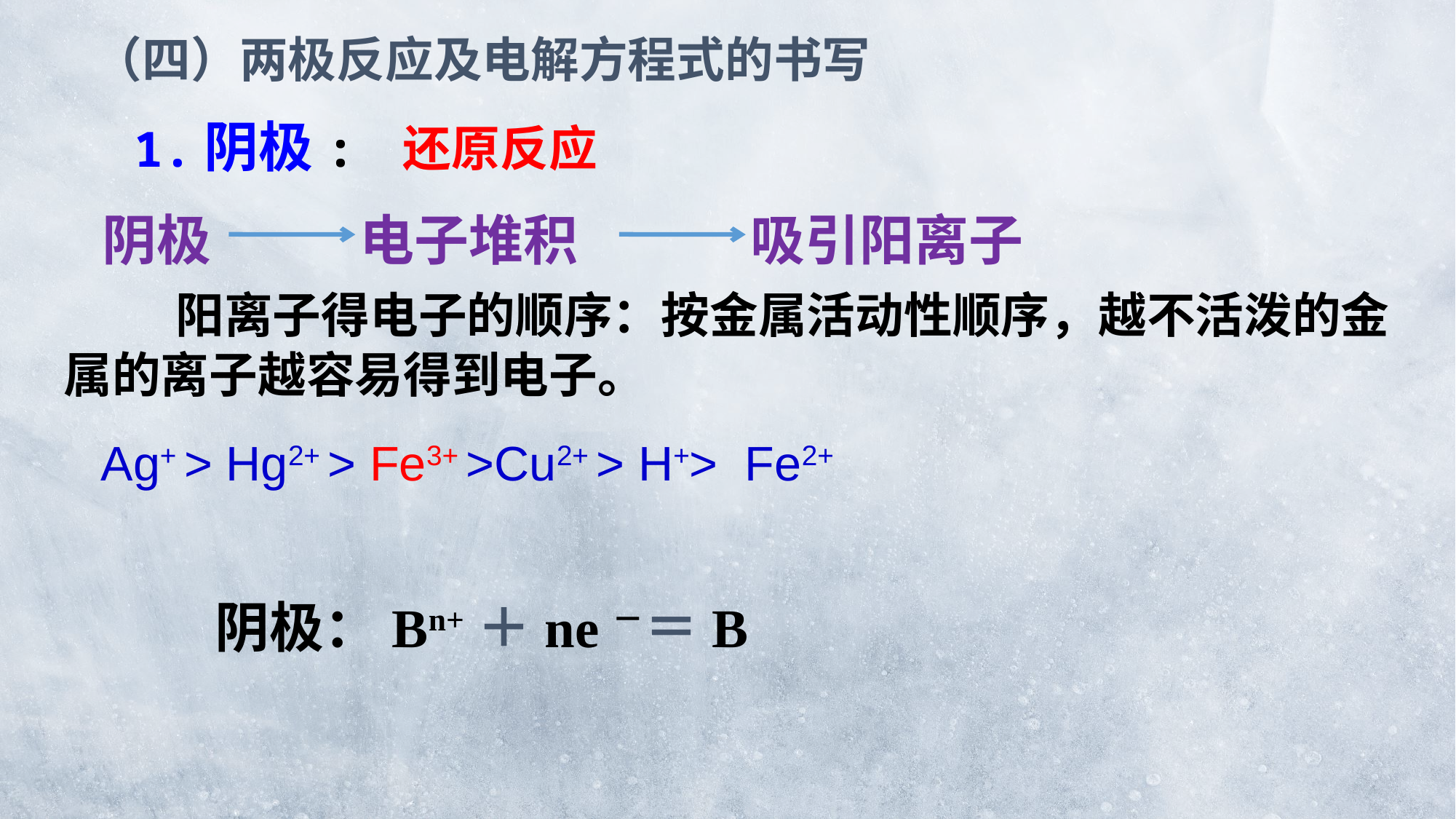

（四）两极反应及电解方程式的书写
1.阴极:
还原反应
阴极            电子堆积              吸引阳离子
        阳离子得电子的顺序：按金属活动性顺序，越不活泼的金属的离子越容易得到电子。
       Ag+ > Hg2+ > Fe3+ >Cu2+ > H+>  Fe2+

阴极：Bn+＋ne－＝B